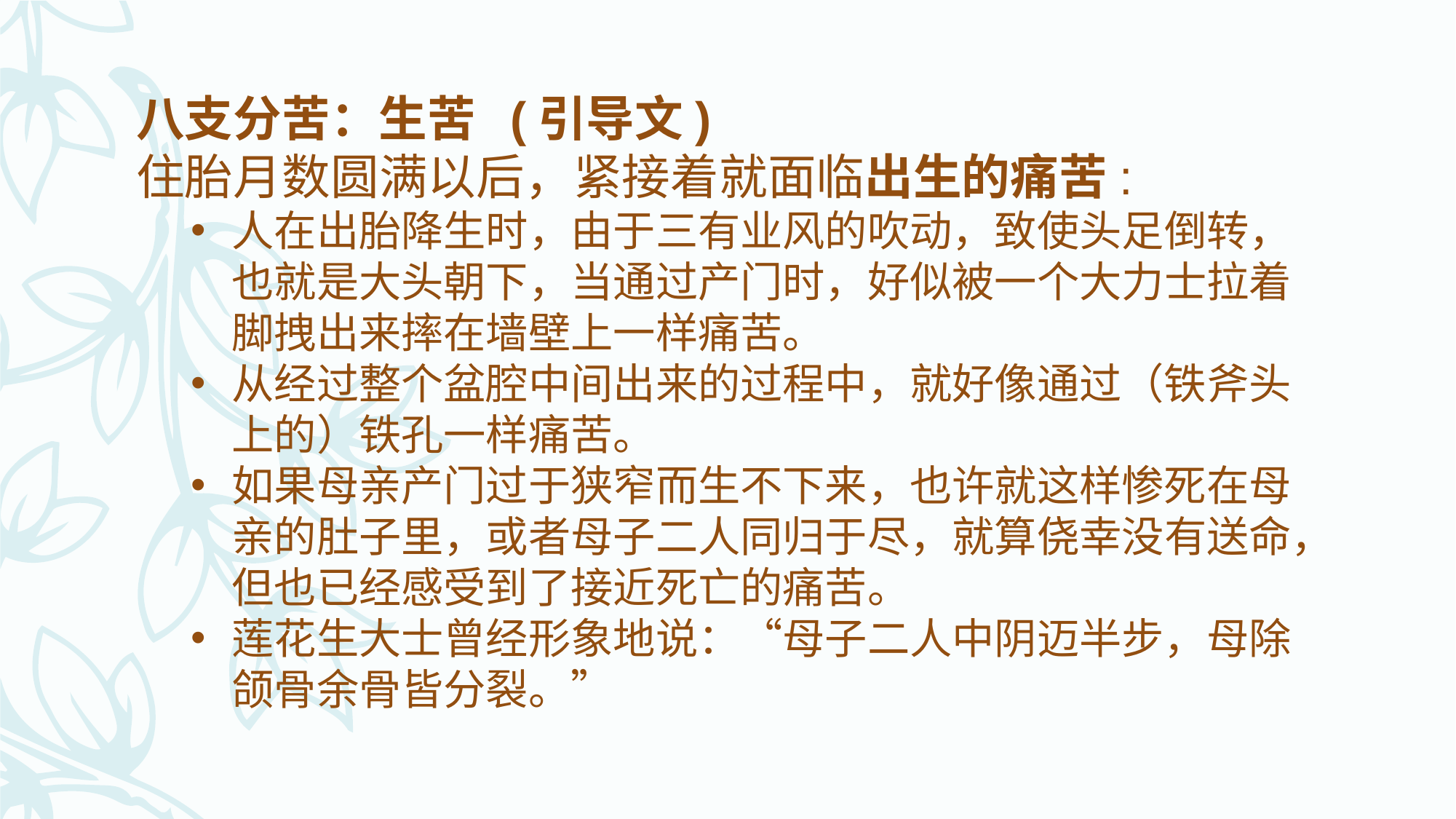

八支分苦：生苦  (引导文)
住胎月数圆满以后，紧接着就面临出生的痛苦:
人在出胎降生时，由于三有业风的吹动，致使头足倒转，也就是大头朝下，当通过产门时，好似被一个大力士拉着脚拽出来摔在墙壁上一样痛苦。
从经过整个盆腔中间出来的过程中，就好像通过（铁斧头上的）铁孔一样痛苦。
如果母亲产门过于狭窄而生不下来，也许就这样惨死在母亲的肚子里，或者母子二人同归于尽，就算侥幸没有送命，但也已经感受到了接近死亡的痛苦。
莲花生大士曾经形象地说：“母子二人中阴迈半步，母除颌骨余骨皆分裂。”